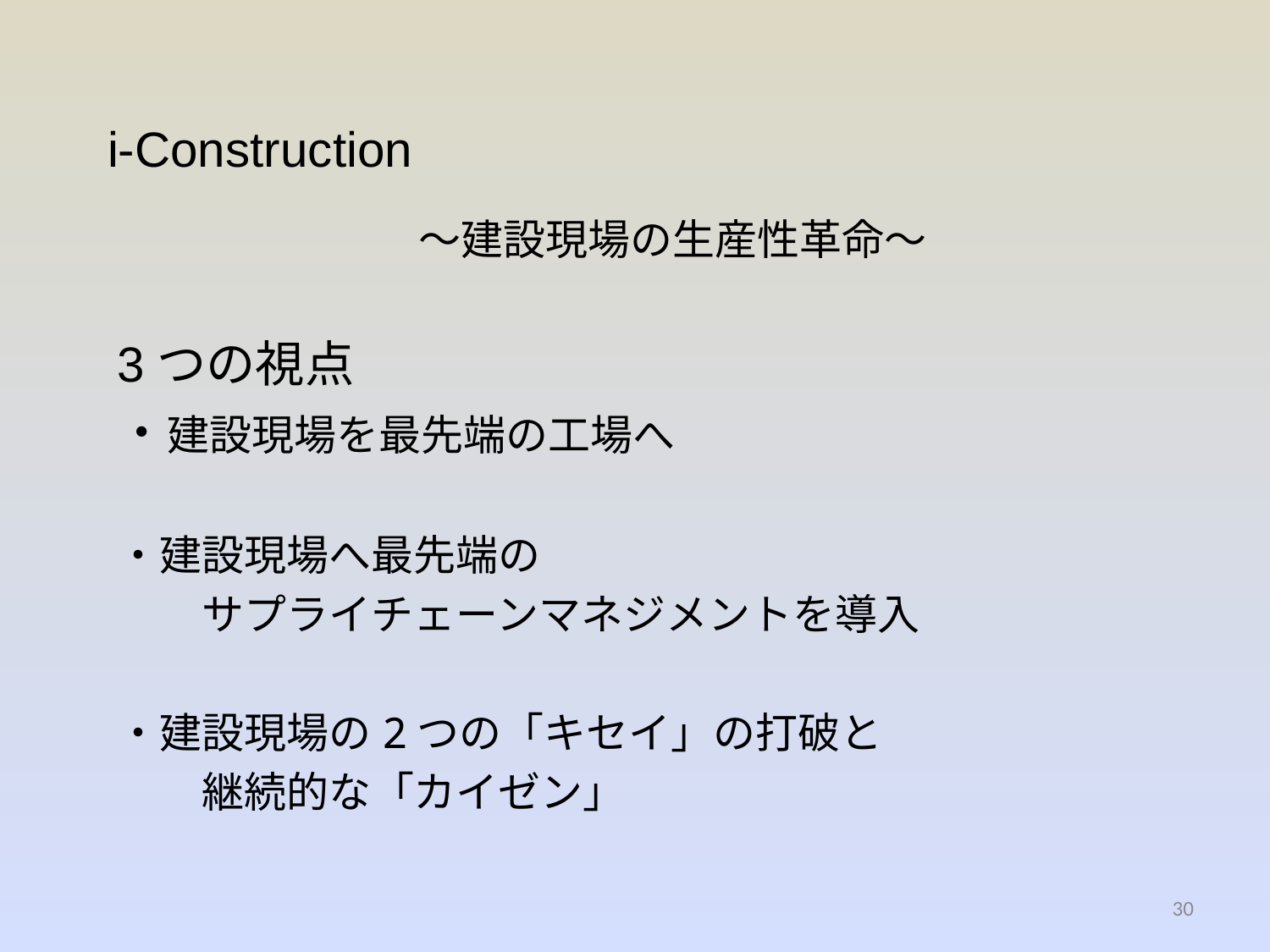

# i-Construction 　　　　～建設現場の生産性革命～
3つの視点
・建設現場を最先端の工場へ

・建設現場へ最先端の
　　サプライチェーンマネジメントを導入

・建設現場の2つの「キセイ」の打破と
　　継続的な「カイゼン」
30